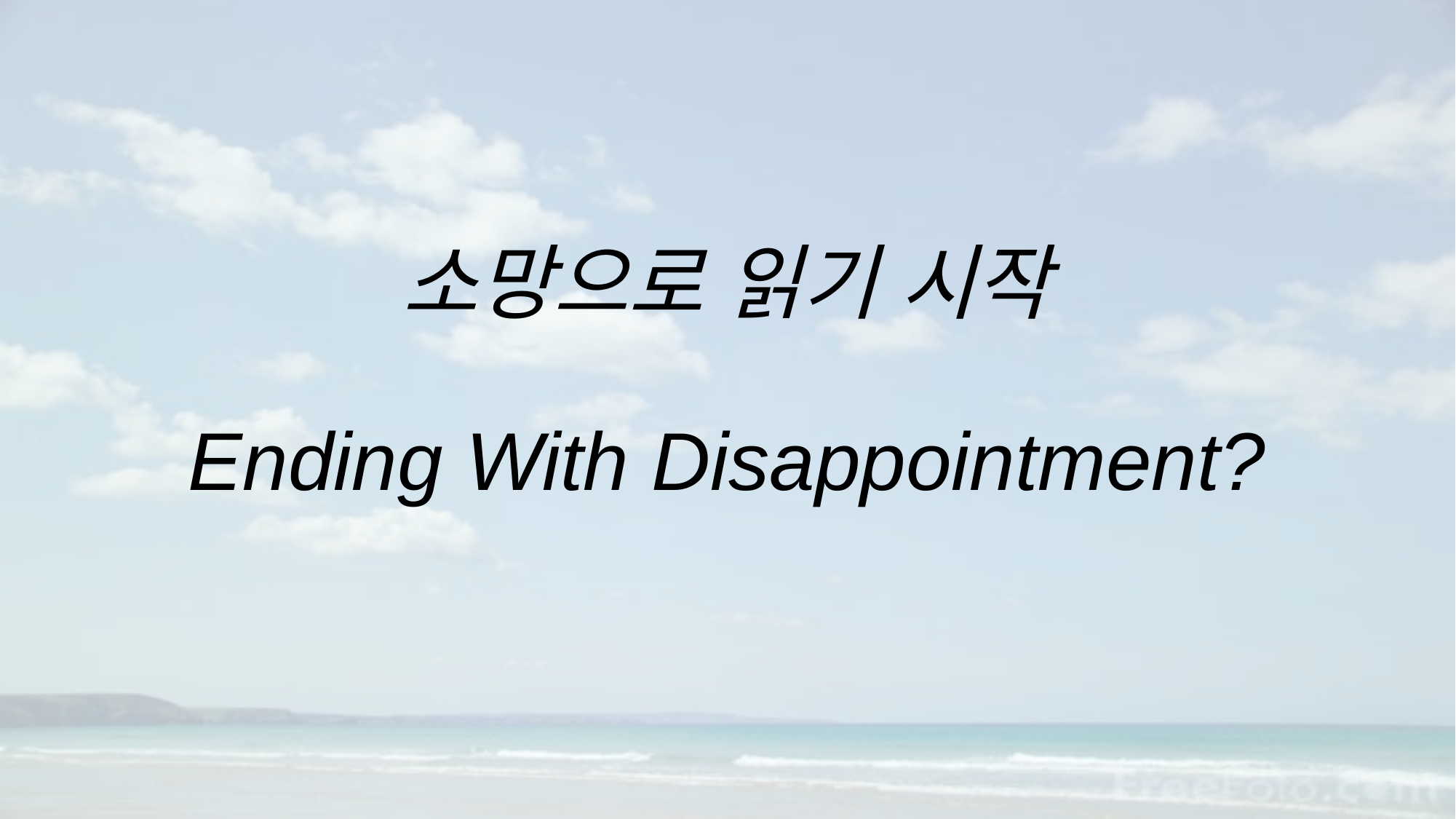

# 소망으로 읽기 시작 Ending With Disappointment?